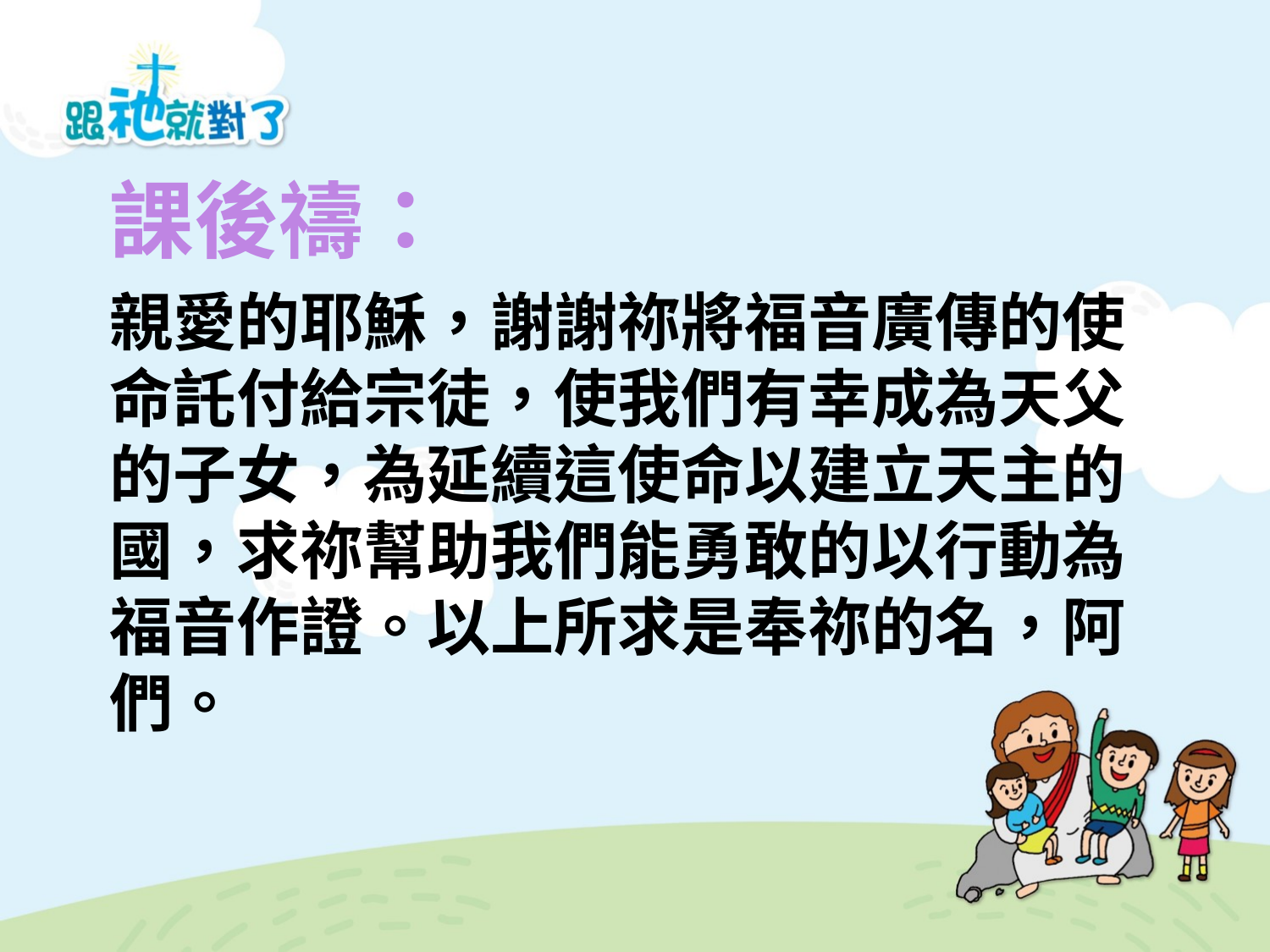

課後禱：
親愛的耶穌，謝謝祢將福音廣傳的使命託付給宗徒，使我們有幸成為天父的子女，為延續這使命以建立天主的國，求祢幫助我們能勇敢的以行動為福音作證。以上所求是奉祢的名，阿們。